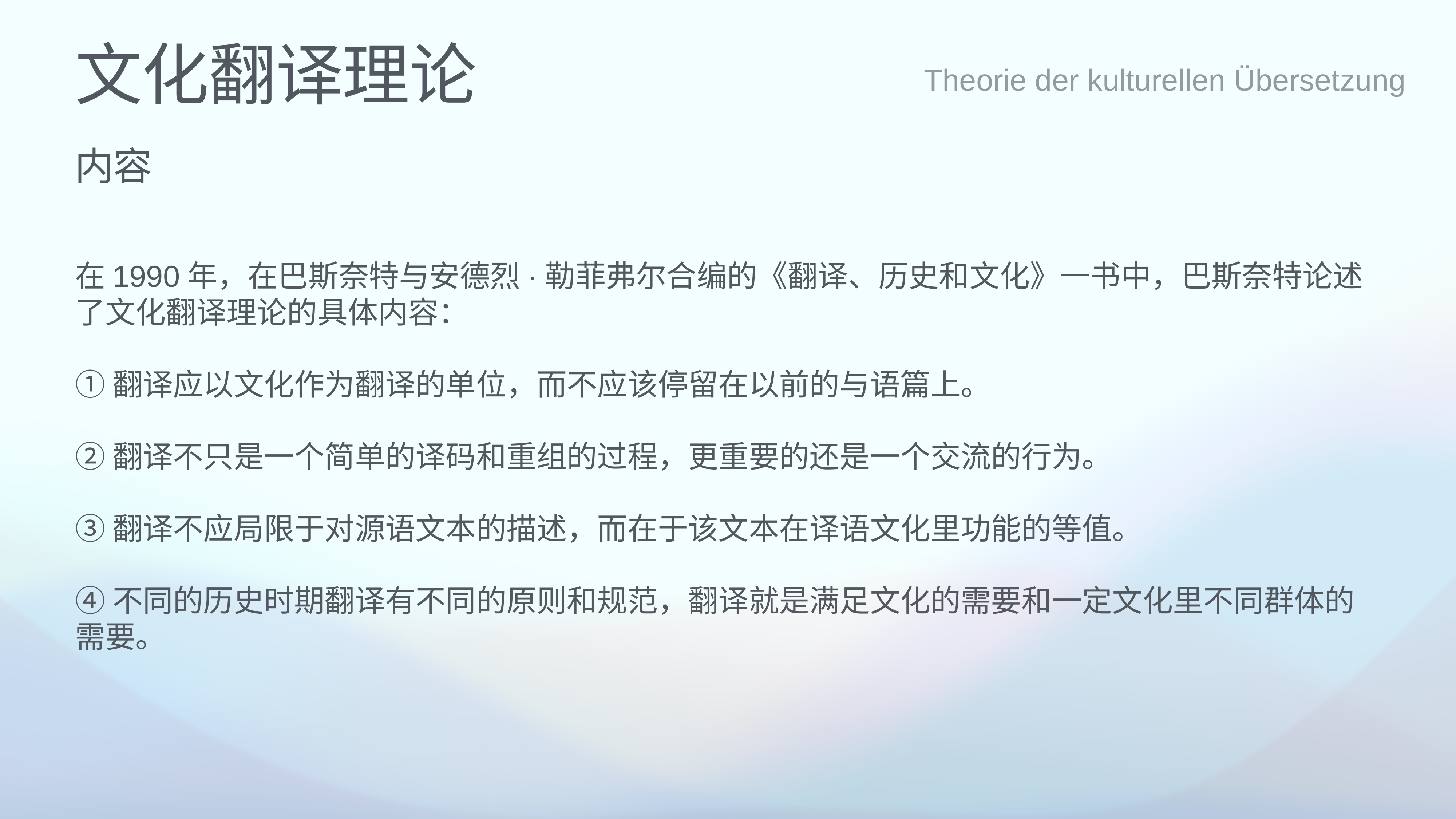

# 文化翻译理论
Theorie der kulturellen Übersetzung
内容
在1990年，在巴斯奈特与安德烈·勒菲弗尔合编的《翻译、历史和文化》一书中，巴斯奈特论述了文化翻译理论的具体内容：
①翻译应以文化作为翻译的单位，而不应该停留在以前的与语篇上。
②翻译不只是一个简单的译码和重组的过程，更重要的还是一个交流的行为。
③翻译不应局限于对源语文本的描述，而在于该文本在译语文化里功能的等值。
④不同的历史时期翻译有不同的原则和规范，翻译就是满足文化的需要和一定文化里不同群体的需要。